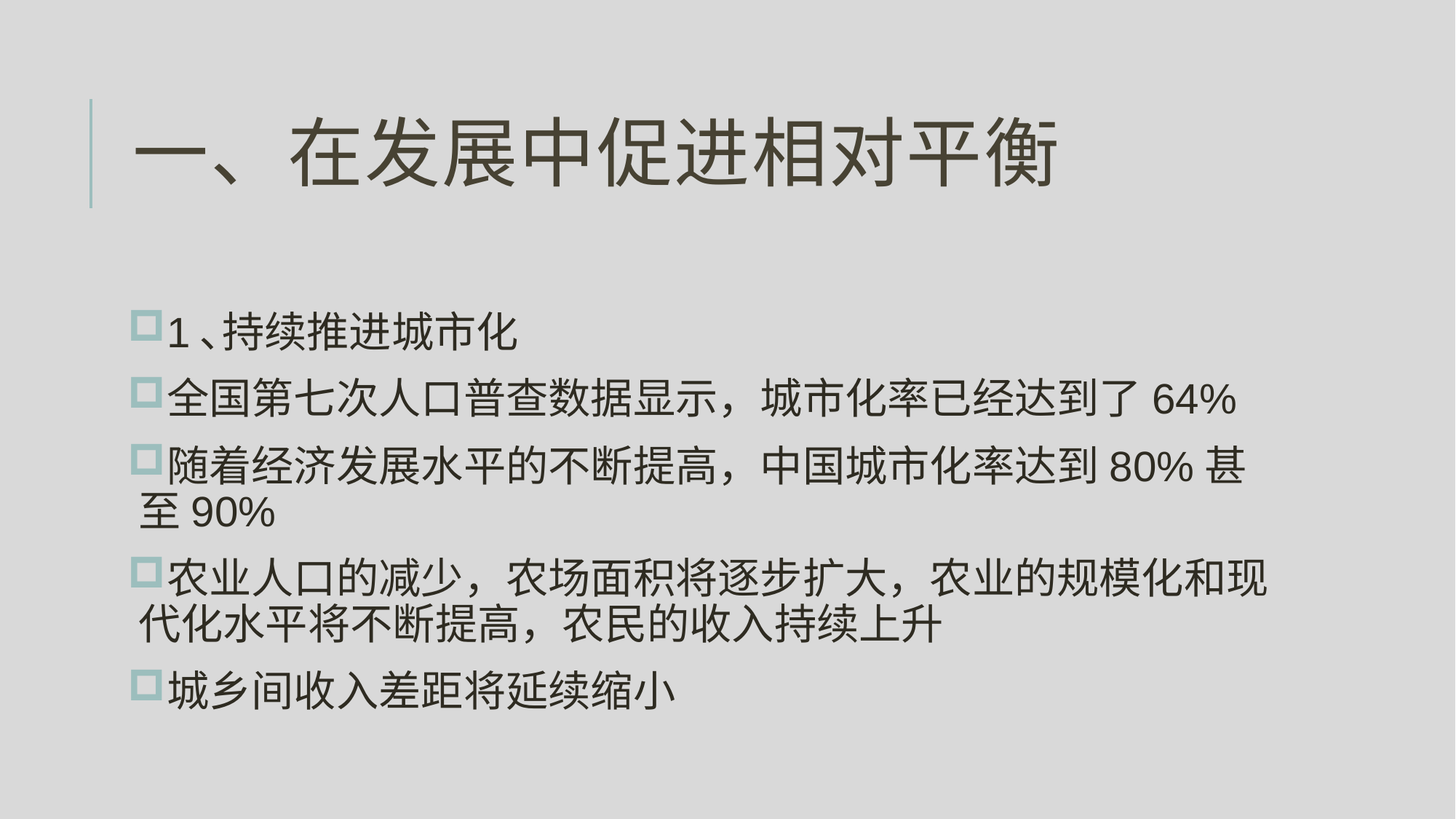

# 一、在发展中促进相对平衡
1､持续推进城市化
全国第七次人口普查数据显示，城市化率已经达到了64%
随着经济发展水平的不断提高，中国城市化率达到80%甚至90%
农业人口的减少，农场面积将逐步扩大，农业的规模化和现代化水平将不断提高，农民的收入持续上升
城乡间收入差距将延续缩小